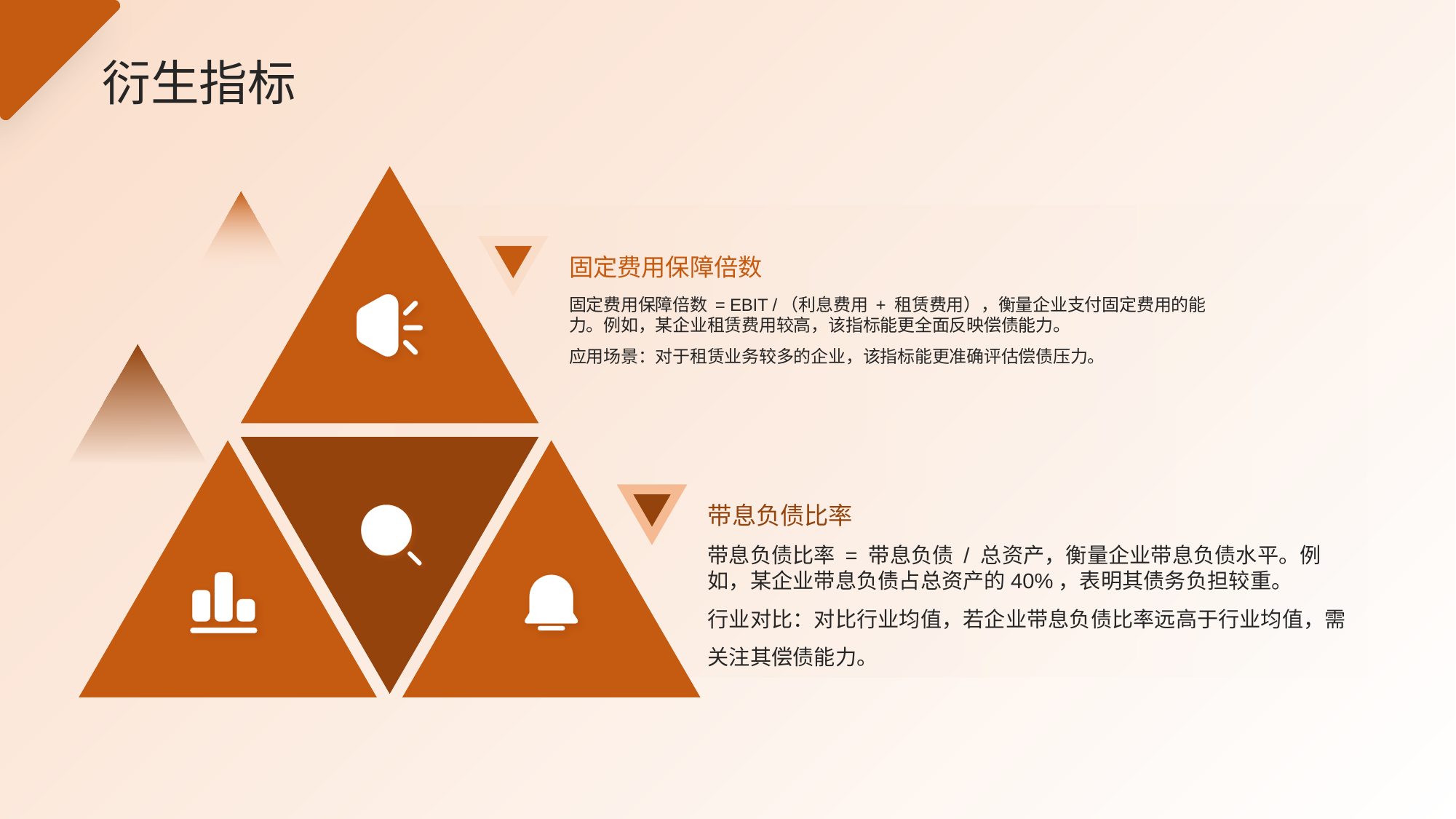

衍生指标

固定费用保障倍数

固定费用保障倍数 = EBIT /（利息费用 + 租赁费用），衡量企业支付固定费用的能力。例如，某企业租赁费用较高，该指标能更全面反映偿债能力。
应用场景：对于租赁业务较多的企业，该指标能更准确评估偿债压力。

带息负债比率

带息负债比率 = 带息负债 / 总资产，衡量企业带息负债水平。例如，某企业带息负债占总资产的40%，表明其债务负担较重。
行业对比：对比行业均值，若企业带息负债比率远高于行业均值，需关注其偿债能力。